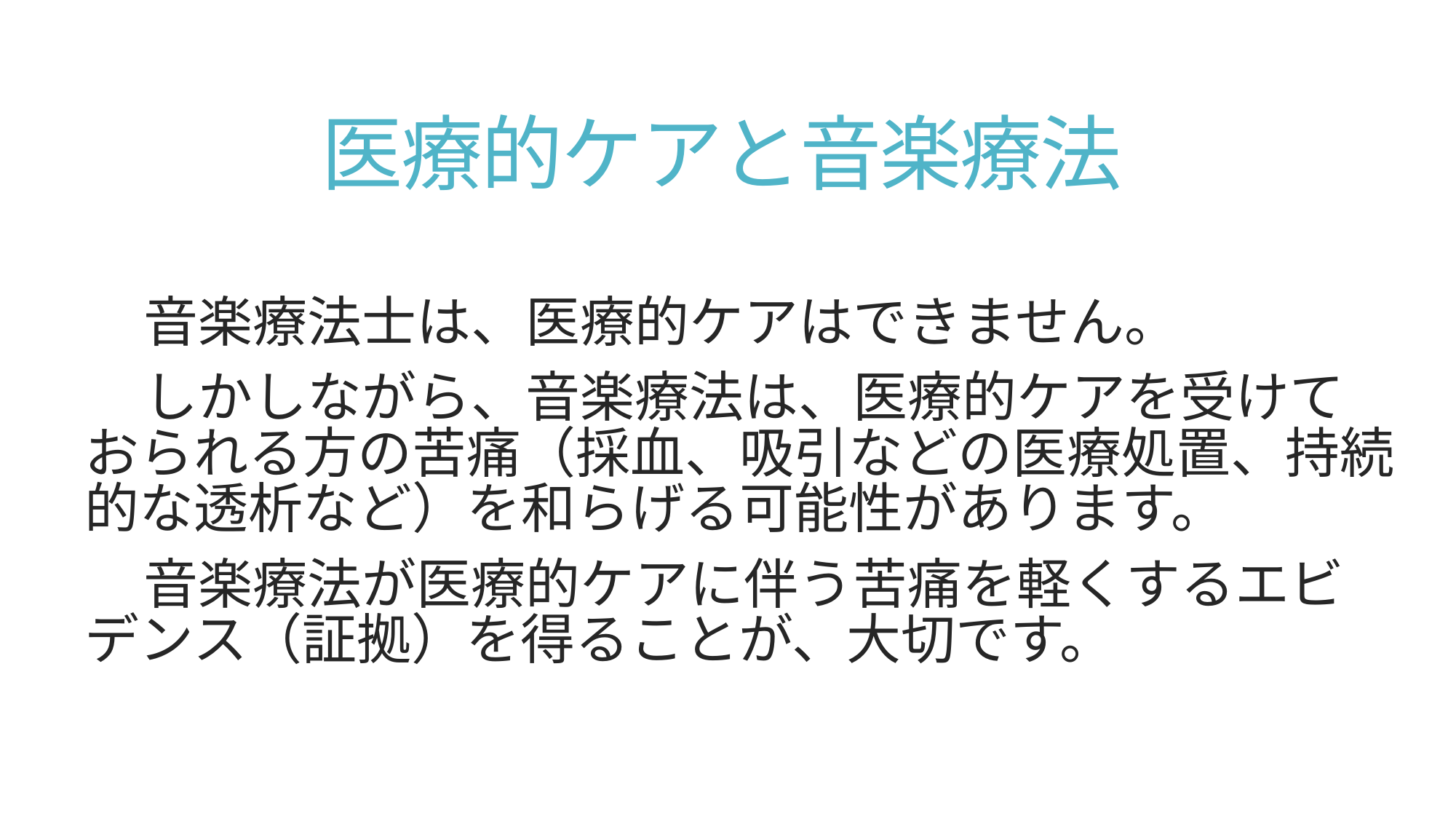

# 医療的ケアと音楽療法
　音楽療法士は、医療的ケアはできません。
　しかしながら、音楽療法は、医療的ケアを受けておられる方の苦痛（採血、吸引などの医療処置、持続的な透析など）を和らげる可能性があります。
　音楽療法が医療的ケアに伴う苦痛を軽くするエビデンス（証拠）を得ることが、大切です。